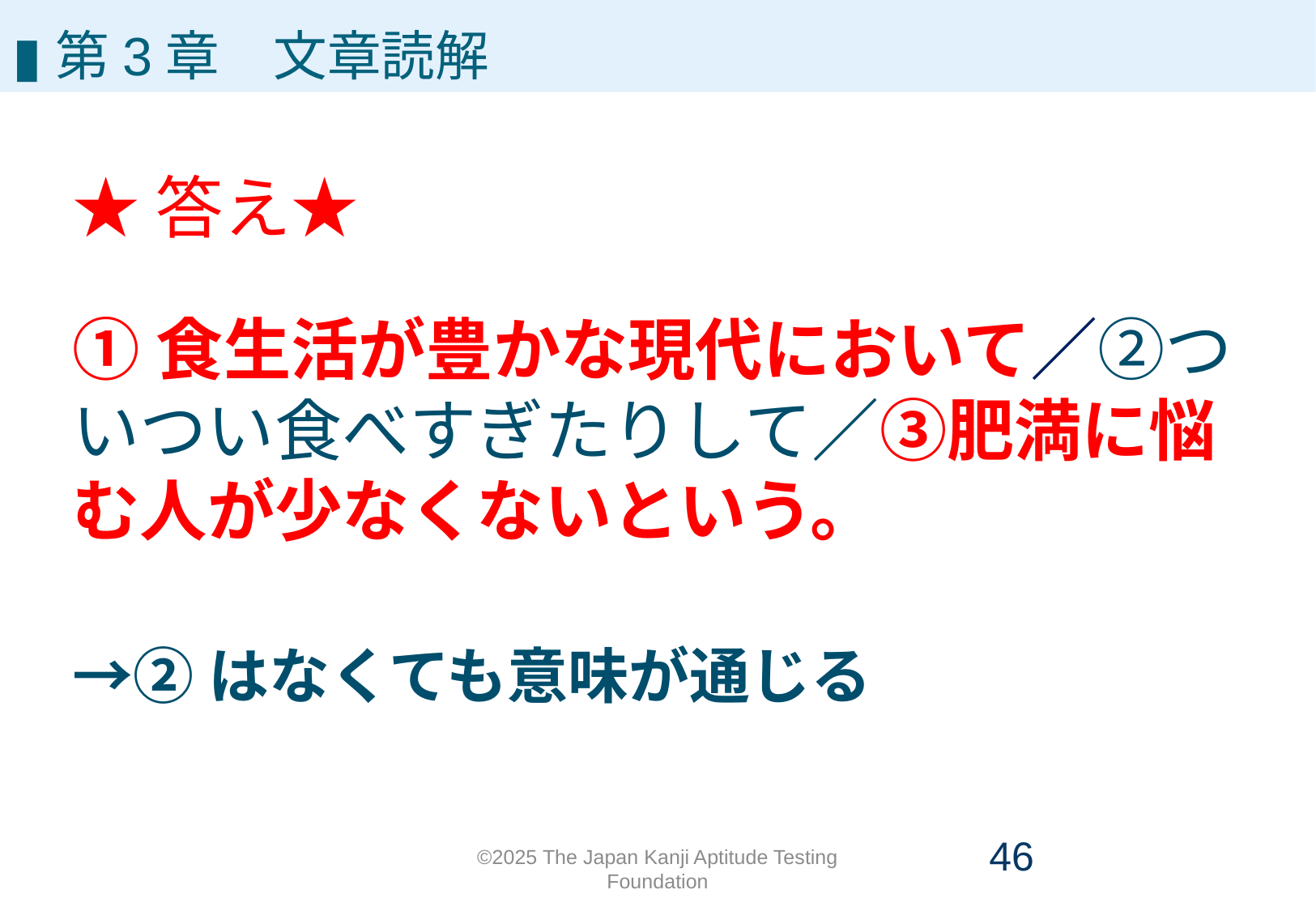

▮第3章　文章読解
★答え★

①食生活が豊かな現代において／②ついつい食べすぎたりして／③肥満に悩む人が少なくないという。

→②はなくても意味が通じる

©2025 The Japan Kanji Aptitude Testing Foundation
46